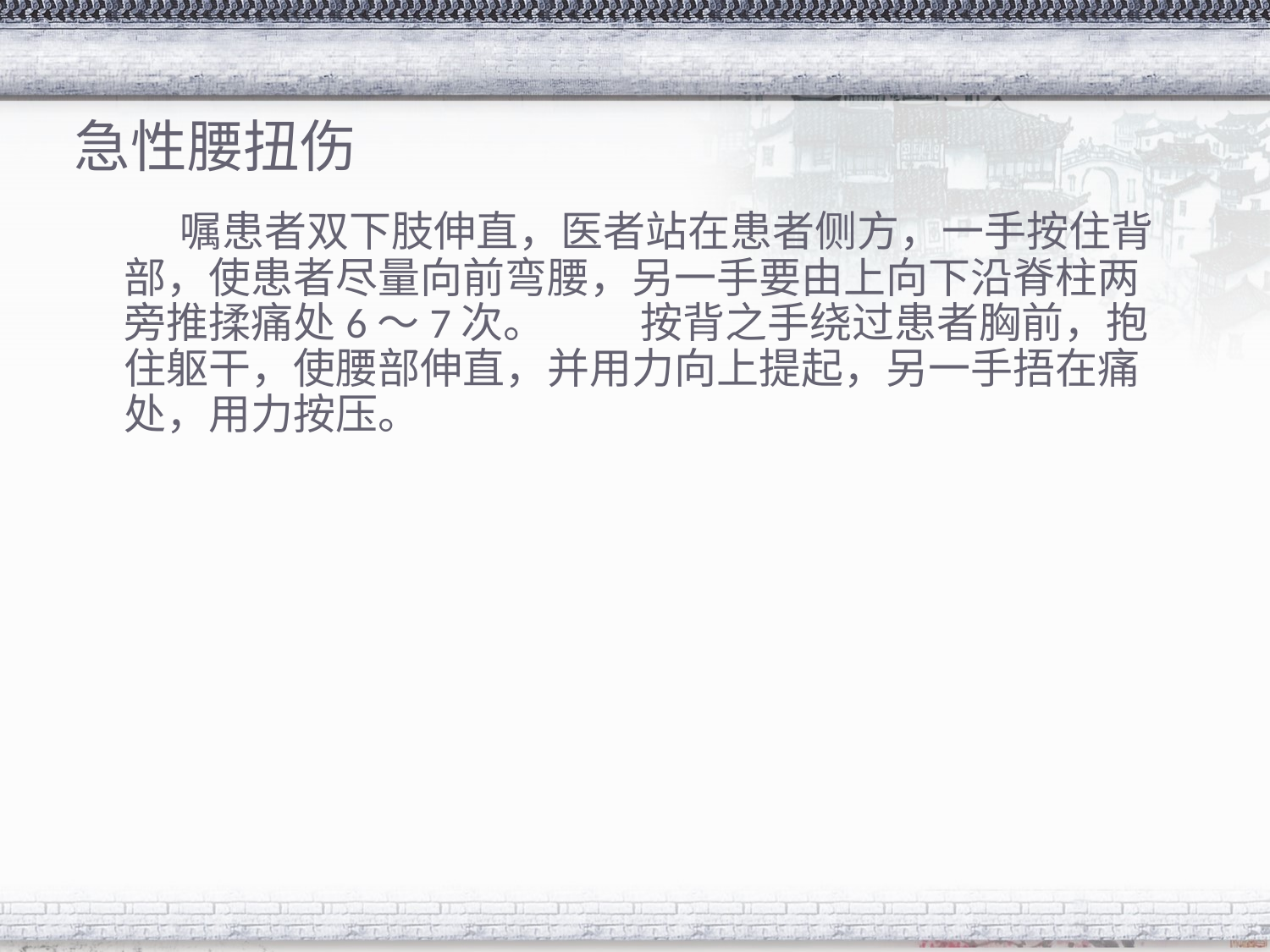

# 急性腰扭伤
          嘱患者双下肢伸直，医者站在患者侧方，一手按住背部，使患者尽量向前弯腰，另一手要由上向下沿脊柱两旁推揉痛处6～7次。 　　按背之手绕过患者胸前，抱住躯干，使腰部伸直，并用力向上提起，另一手捂在痛处，用力按压。